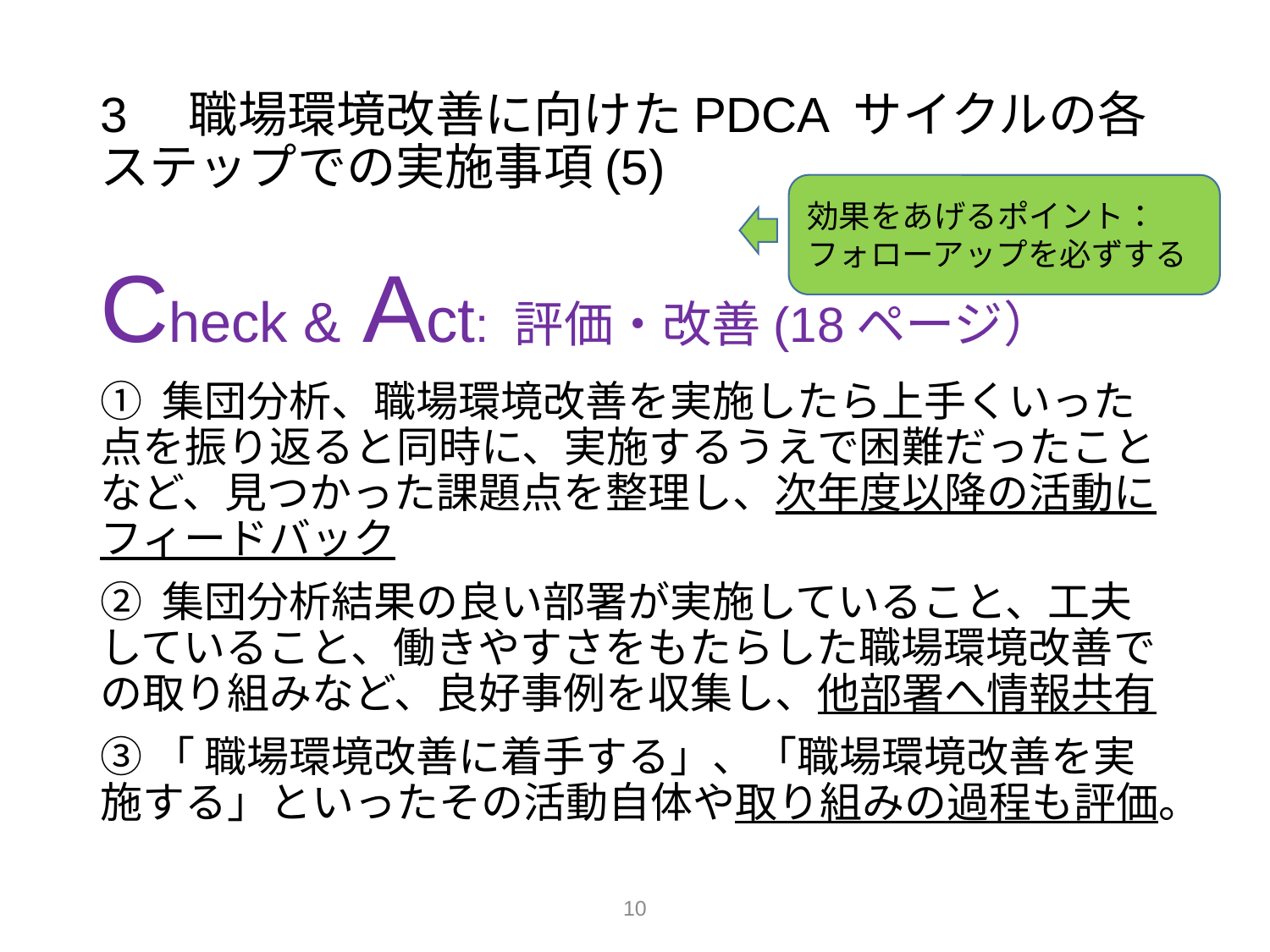

# 3　職場環境改善に向けたPDCA サイクルの各ステップでの実施事項(5)
効果をあげるポイント：フォローアップを必ずする

Check & Act: 評価・改善(18ページ）
① 集団分析、職場環境改善を実施したら上手くいった点を振り返ると同時に、実施するうえで困難だったことなど、見つかった課題点を整理し、次年度以降の活動にフィードバック
② 集団分析結果の良い部署が実施していること、工夫していること、働きやすさをもたらした職場環境改善での取り組みなど、良好事例を収集し、他部署へ情報共有
③「 職場環境改善に着手する」、「職場環境改善を実施する」といったその活動自体や取り組みの過程も評価。
10